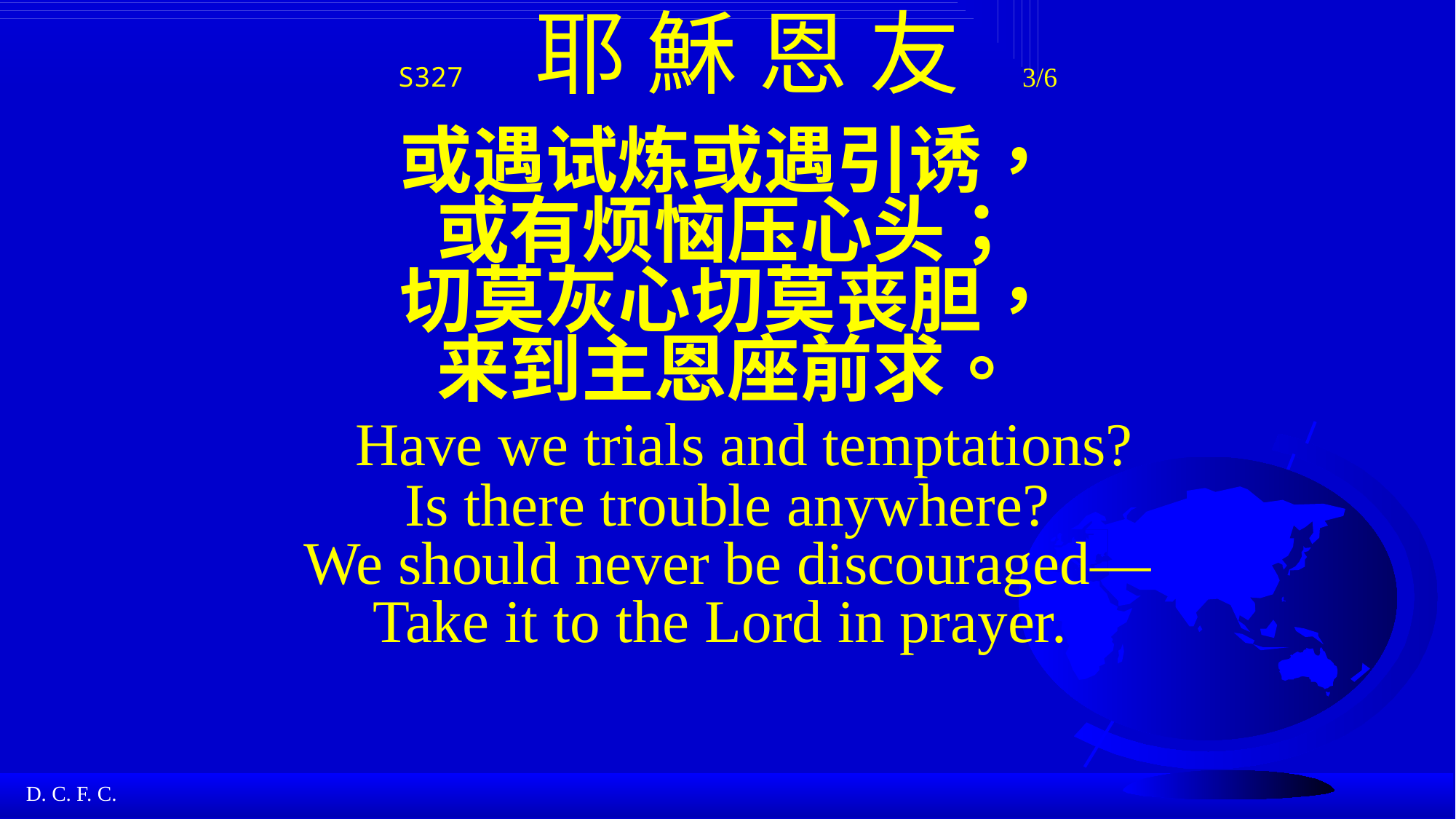

# S327    耶 穌 恩 友         3/6 或遇试炼或遇引诱， 或有烦恼压心头； 切莫灰心切莫丧胆， 来到主恩座前求。 Have we trials and temptations? Is there trouble anywhere? We should never be discouraged— Take it to the Lord in prayer.